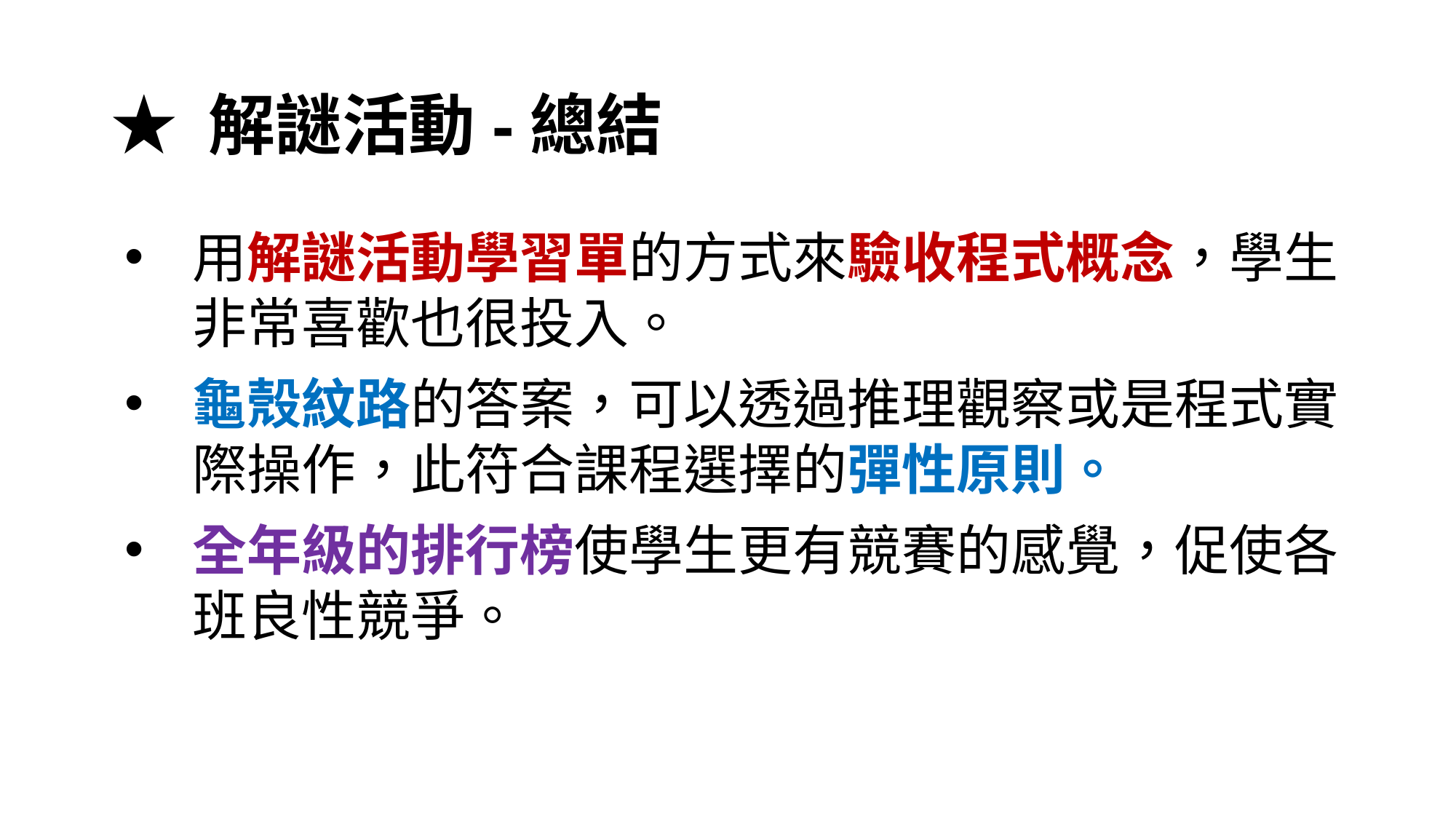

# ★ 解謎活動-總結
用解謎活動學習單的方式來驗收程式概念，學生非常喜歡也很投入。
龜殼紋路的答案，可以透過推理觀察或是程式實際操作，此符合課程選擇的彈性原則。
全年級的排行榜使學生更有競賽的感覺，促使各班良性競爭。